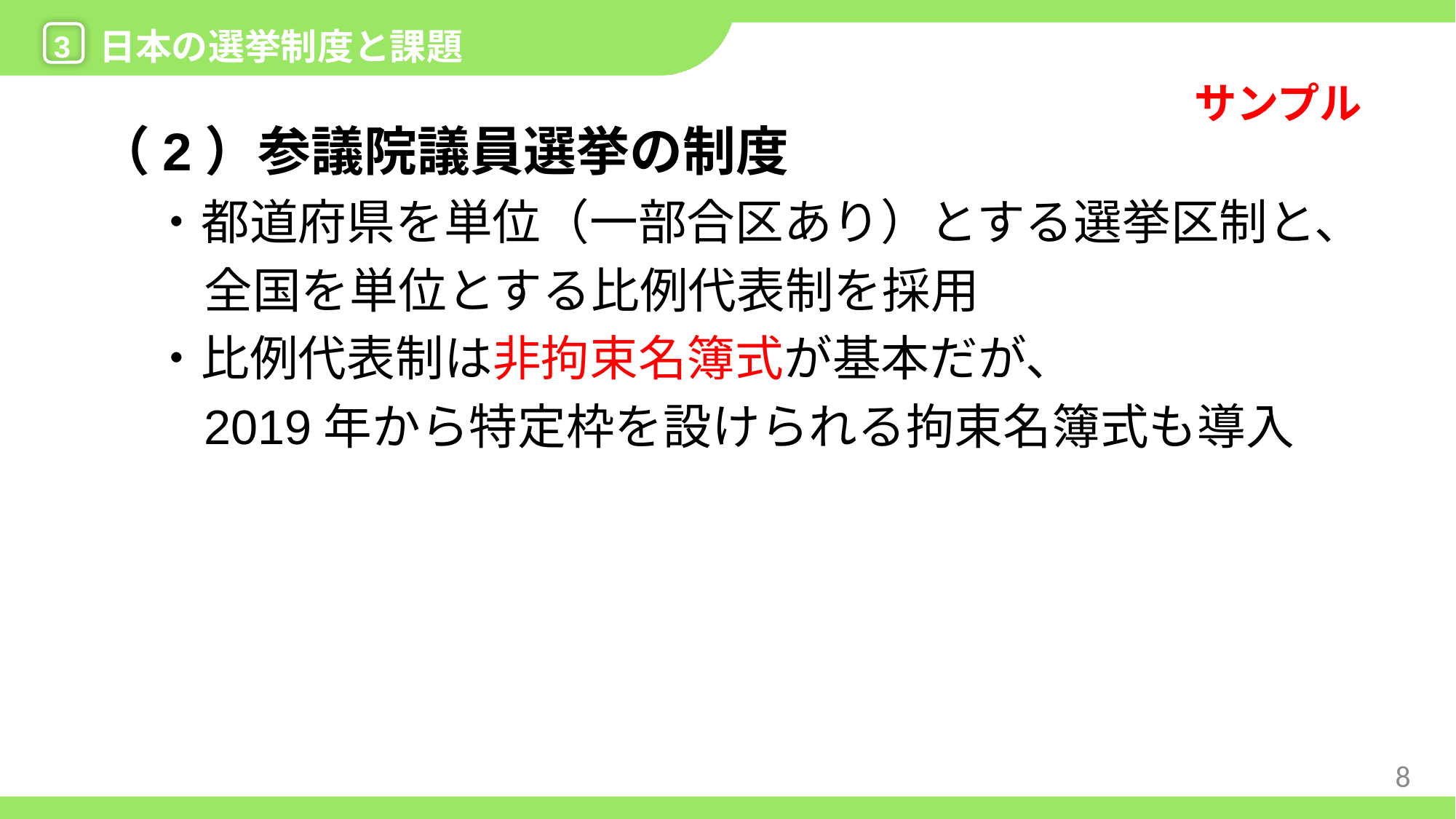

3
日本の選挙制度と課題
（2）参議院議員選挙の制度
・都道府県を単位（一部合区あり）とする選挙区制と、全国を単位とする比例代表制を採用
・比例代表制は非拘束名簿式が基本だが、
2019年から特定枠を設けられる拘束名簿式も導入